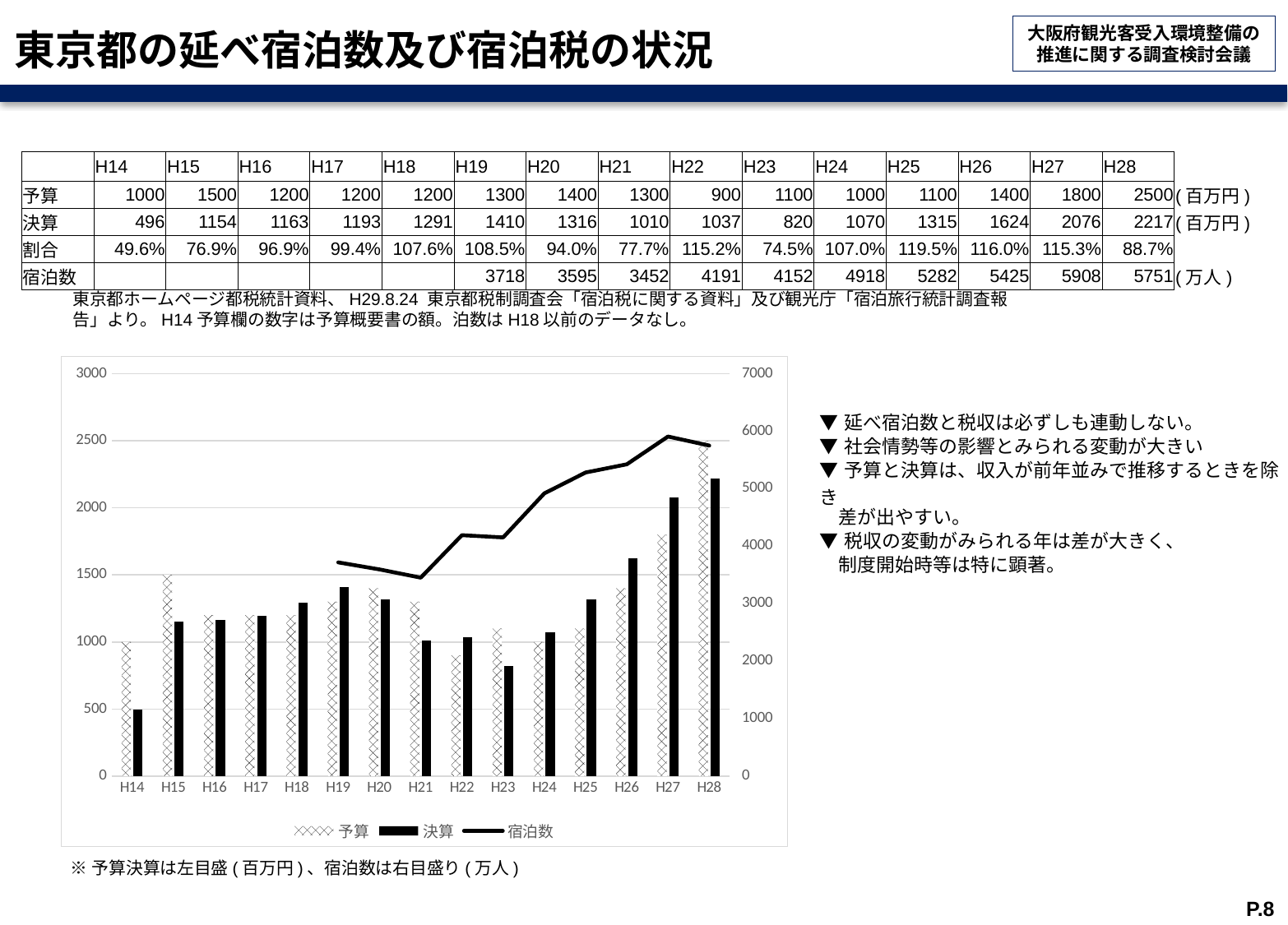

# 東京都の延べ宿泊数及び宿泊税の状況
|  | H14 | H15 | H16 | H17 | H18 | H19 | H20 | H21 | H22 | H23 | H24 | H25 | H26 | H27 | H28 |  |
| --- | --- | --- | --- | --- | --- | --- | --- | --- | --- | --- | --- | --- | --- | --- | --- | --- |
| 予算 | 1000 | 1500 | 1200 | 1200 | 1200 | 1300 | 1400 | 1300 | 900 | 1100 | 1000 | 1100 | 1400 | 1800 | 2500 | (百万円) |
| 決算 | 496 | 1154 | 1163 | 1193 | 1291 | 1410 | 1316 | 1010 | 1037 | 820 | 1070 | 1315 | 1624 | 2076 | 2217 | (百万円) |
| 割合 | 49.6% | 76.9% | 96.9% | 99.4% | 107.6% | 108.5% | 94.0% | 77.7% | 115.2% | 74.5% | 107.0% | 119.5% | 116.0% | 115.3% | 88.7% |  |
| 宿泊数 |  |  |  |  |  | 3718 | 3595 | 3452 | 4191 | 4152 | 4918 | 5282 | 5425 | 5908 | 5751 | (万人) |
東京都ホームページ都税統計資料、H29.8.24 東京都税制調査会「宿泊税に関する資料」及び観光庁「宿泊旅行統計調査報告」より。H14予算欄の数字は予算概要書の額。泊数はH18以前のデータなし。

### Chart

| Category | 予算 | 決算 | 宿泊数 |
|---|---|---|---|
| H14 | 1000.0 | 496.0 | None |
| H15 | 1500.0 | 1154.0 | None |
| H16 | 1200.0 | 1163.0 | None |
| H17 | 1200.0 | 1193.0 | None |
| H18 | 1200.0 | 1291.0 | None |
| H19 | 1300.0 | 1410.0 | 3718.0 |
| H20 | 1400.0 | 1316.0 | 3595.0 |
| H21 | 1300.0 | 1010.0 | 3452.0 |
| H22 | 900.0 | 1037.0 | 4191.0 |
| H23 | 1100.0 | 820.0 | 4152.0 |
| H24 | 1000.0 | 1070.0 | 4918.0 |
| H25 | 1100.0 | 1315.0 | 5282.0 |
| H26 | 1400.0 | 1624.0 | 5425.0 |
| H27 | 1800.0 | 2076.0 | 5908.0 |
| H28 | 2500.0 | 2217.0 | 5751.0 |
| ▼延べ宿泊数と税収は必ずしも連動しない。 |
| --- |
| ▼社会情勢等の影響とみられる変動が大きい |
| ▼予算と決算は、収入が前年並みで推移するときを除き |
| 差が出やすい。 |
| ▼税収の変動がみられる年は差が大きく、 |
| 制度開始時等は特に顕著。 |
※予算決算は左目盛(百万円)、宿泊数は右目盛り(万人)
P.8